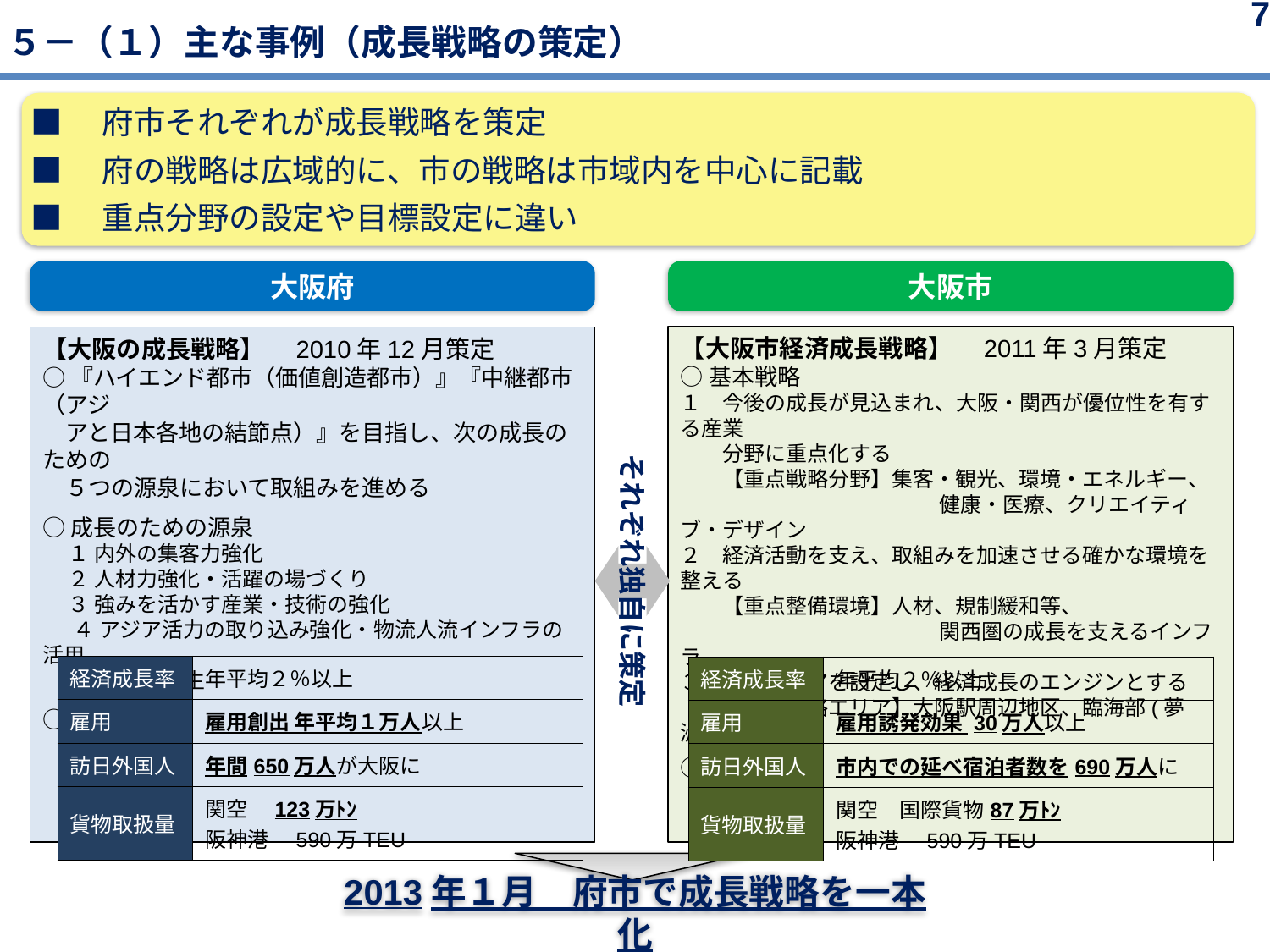

7
５－（１）主な事例（成長戦略の策定）
■　府市それぞれが成長戦略を策定
■　府の戦略は広域的に、市の戦略は市域内を中心に記載
■　重点分野の設定や目標設定に違い
大阪府
大阪市
【大阪市経済成長戦略】　2011年3月策定
○基本戦略
１　今後の成長が見込まれ、大阪・関西が優位性を有する産業
　　分野に重点化する
　　【重点戦略分野】集客・観光、環境・エネルギー、
　　　　　　　　　　　 　健康・医療、クリエイティブ・デザイン
２　経済活動を支え、取組みを加速させる確かな環境を整える
　　【重点整備環境】人材、規制緩和等、
　　　　　　　　　　　 　関西圏の成長を支えるインフラ
３　戦略エリアを設定し、経済成長のエンジンとする
　　【重点戦略エリア】大阪駅周辺地区、臨海部(夢洲・咲洲)

○目標設定
【大阪の成長戦略】　2010年12月策定
○『ハイエンド都市（価値創造都市）』『中継都市（アジ
　アと日本各地の結節点）』を目指し、次の成長のための
　５つの源泉において取組みを進める

○成長のための源泉
　 １ 内外の集客力強化
　 ２ 人材力強化・活躍の場づくり
　 ３ 強みを活かす産業・技術の強化
 　４ アジア活力の取り込み強化・物流人流インフラの活用
 　５ 都市の再生

○目標設定

それぞれ独自に策定

| 経済成長率 | 年平均２％以上 |
| --- | --- |
| 雇用 | 雇用創出 年平均１万人以上 |
| 訪日外国人 | 年間650万人が大阪に |
| 貨物取扱量 | 関空　123万ﾄﾝ 阪神港　590万TEU |
| 経済成長率 | 年平均２％以上 |
| --- | --- |
| 雇用 | 雇用誘発効果 30万人以上 |
| 訪日外国人 | 市内での延べ宿泊者数を690万人に |
| 貨物取扱量 | 関空　国際貨物87万ﾄﾝ 阪神港　590万TEU |

2013年１月　府市で成長戦略を一本化